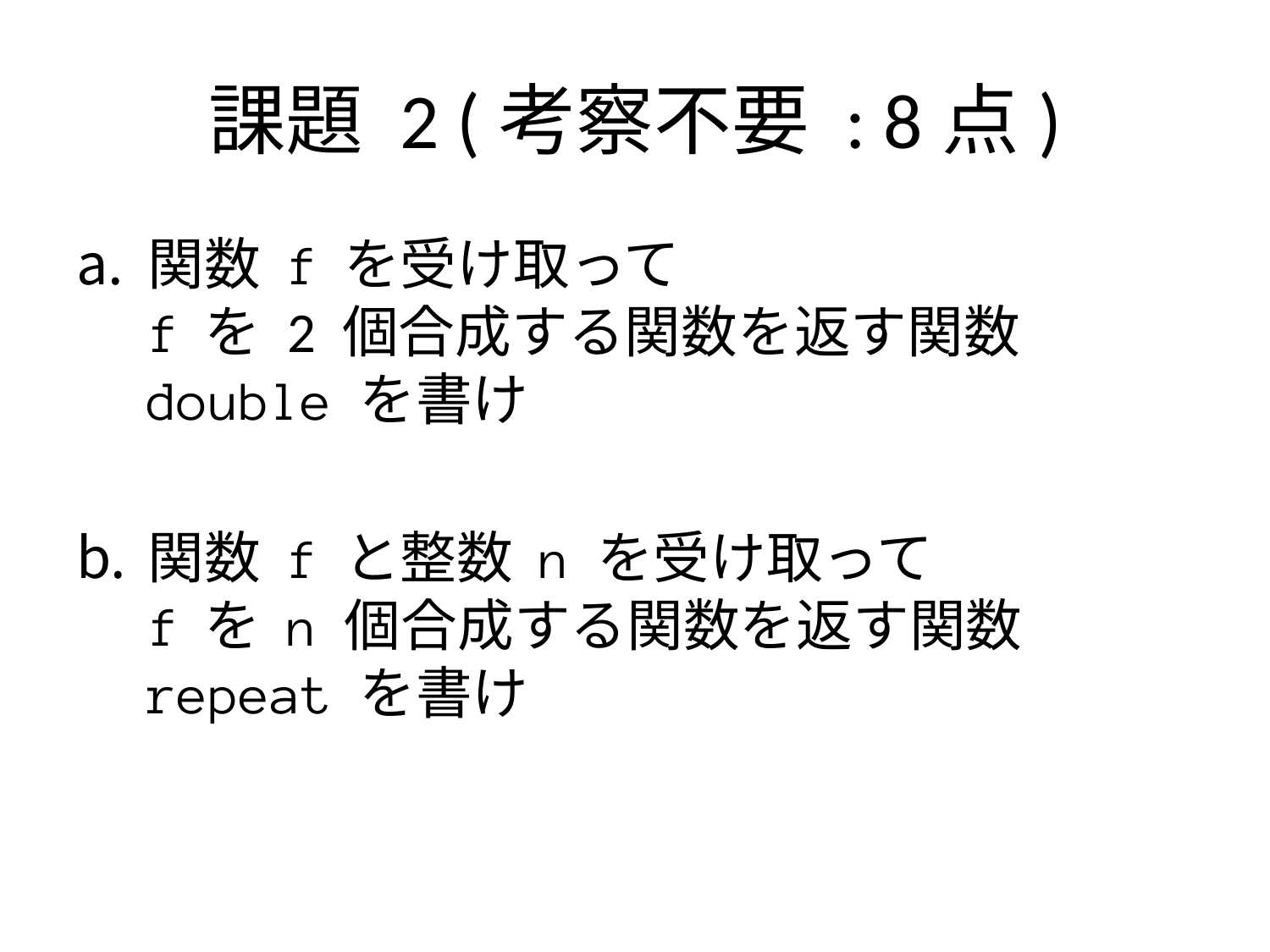

# 課題 2 (考察不要 : 8点)
関数 f を受け取って
f を 2 個合成する関数を返す関数
double を書け

関数 f と整数 n を受け取って
f を n 個合成する関数を返す関数
repeat を書け